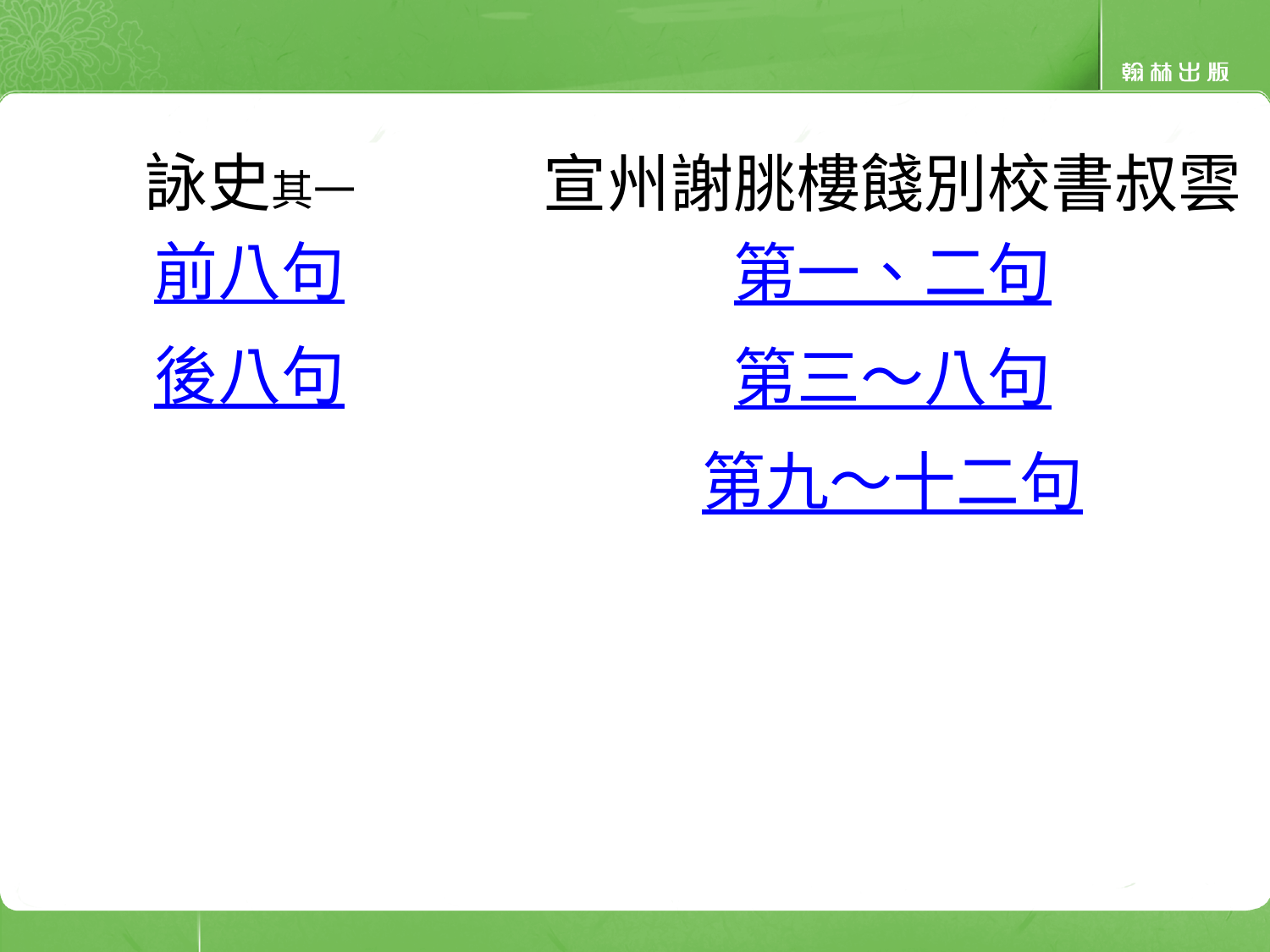

詠史其一
前八句
後八句

宣州謝朓樓餞別校書叔雲
第一、二句
第三～八句
第九～十二句